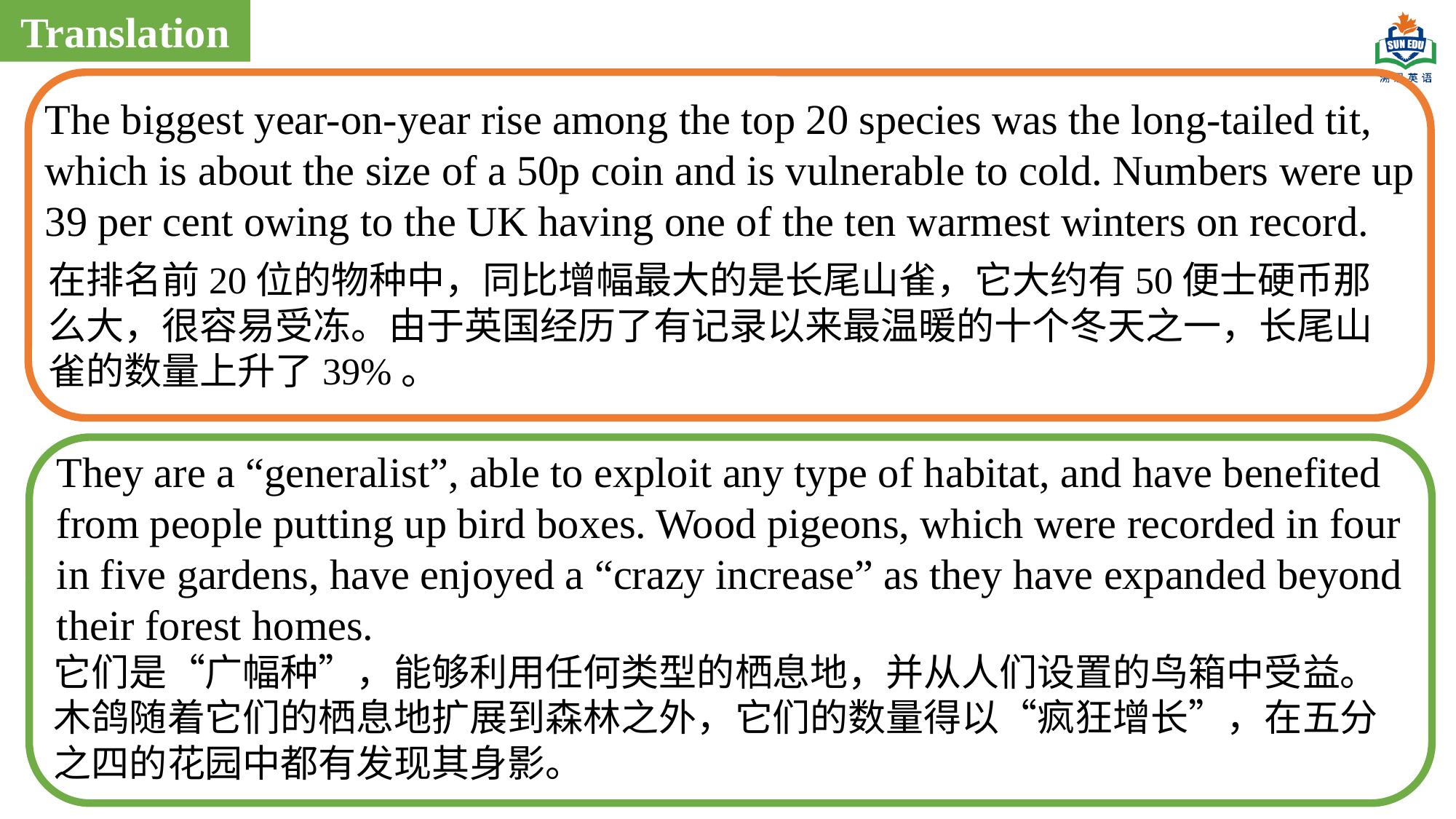

Translation

The biggest year-on-year rise among the top 20 species was the long-tailed tit, which is about the size of a 50p coin and is vulnerable to cold. Numbers were up 39 per cent owing to the UK having one of the ten warmest winters on record.
在排名前20位的物种中，同比增幅最大的是长尾山雀，它大约有50便士硬币那么大，很容易受冻。由于英国经历了有记录以来最温暖的十个冬天之一，长尾山雀的数量上升了39%。

They are a “generalist”, able to exploit any type of habitat, and have benefited from people putting up bird boxes. Wood pigeons, which were recorded in four in five gardens, have enjoyed a “crazy increase” as they have expanded beyond their forest homes.
它们是“广幅种”，能够利用任何类型的栖息地，并从人们设置的鸟箱中受益。木鸽随着它们的栖息地扩展到森林之外，它们的数量得以“疯狂增长”，在五分之四的花园中都有发现其身影。